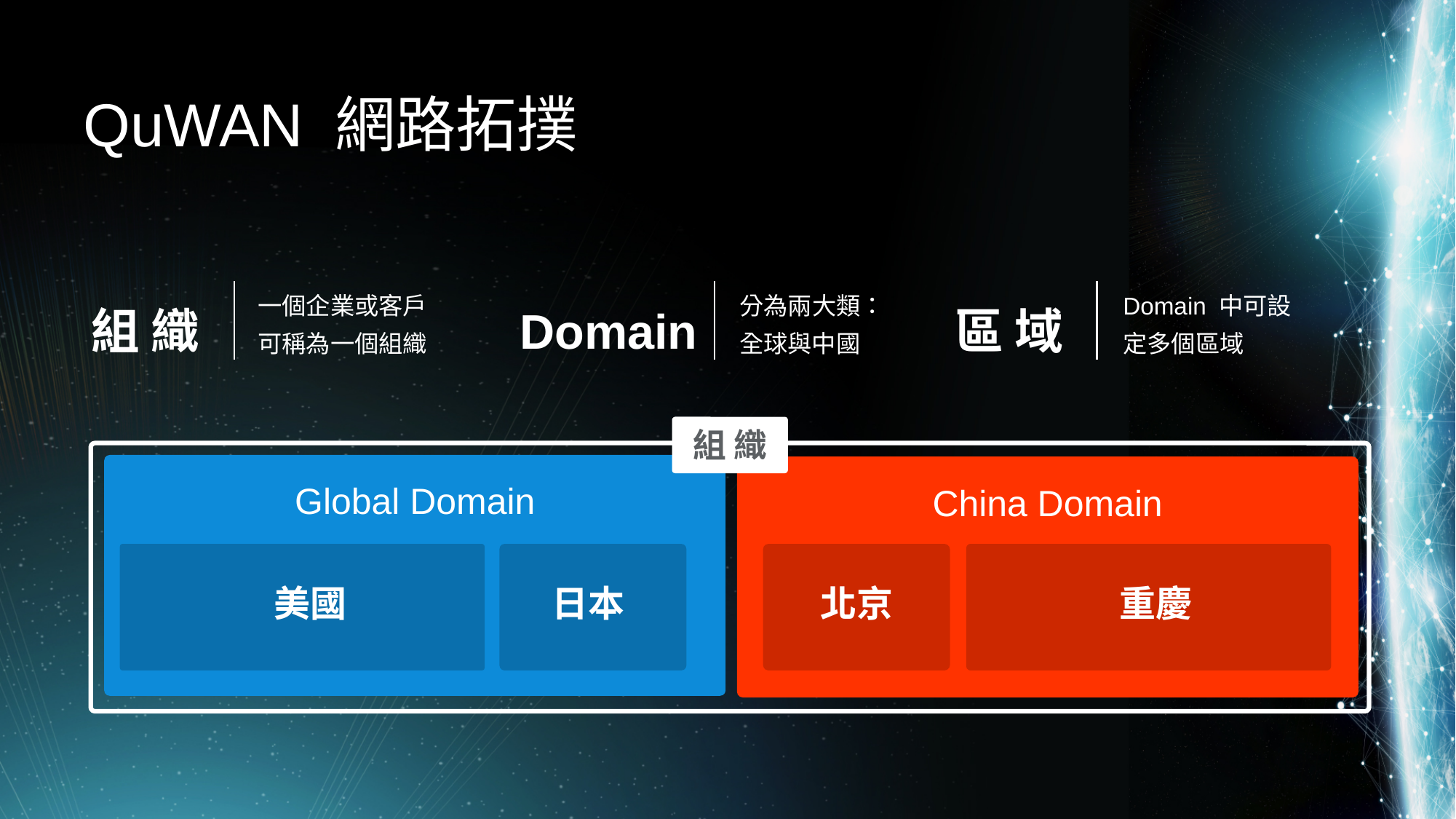

# QuWAN 網路拓撲
一個企業或客戶可稱為一個組織
分為兩大類：
全球與中國
Domain 中可設定多個區域
組 織
Domain
區 域

組 織

Global Domain
China Domain

美國
日本
北京
重慶